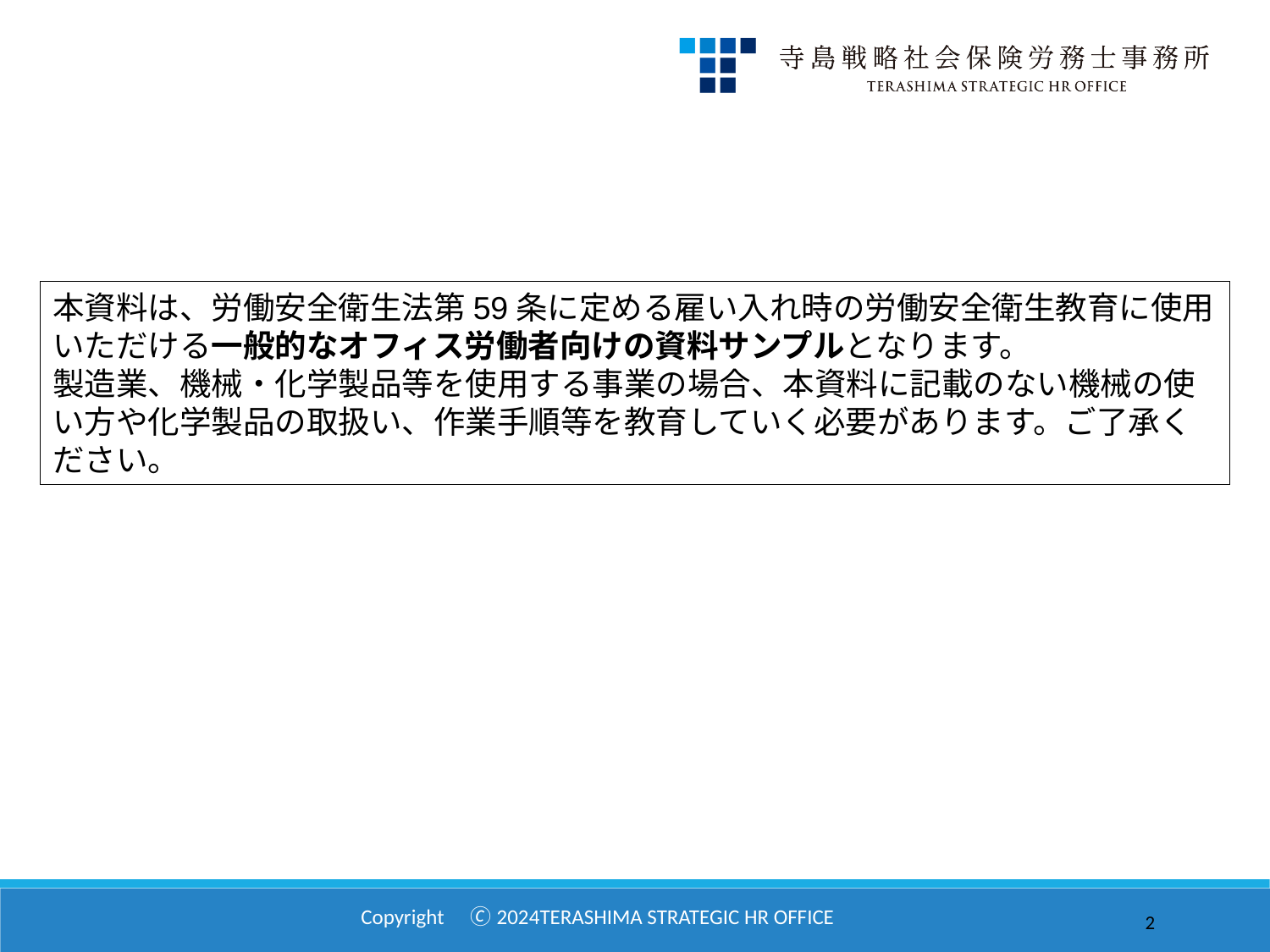

本資料は、労働安全衛生法第59条に定める雇い入れ時の労働安全衛生教育に使用いただける一般的なオフィス労働者向けの資料サンプルとなります。
製造業、機械・化学製品等を使用する事業の場合、本資料に記載のない機械の使い方や化学製品の取扱い、作業手順等を教育していく必要があります。ご了承ください。
2